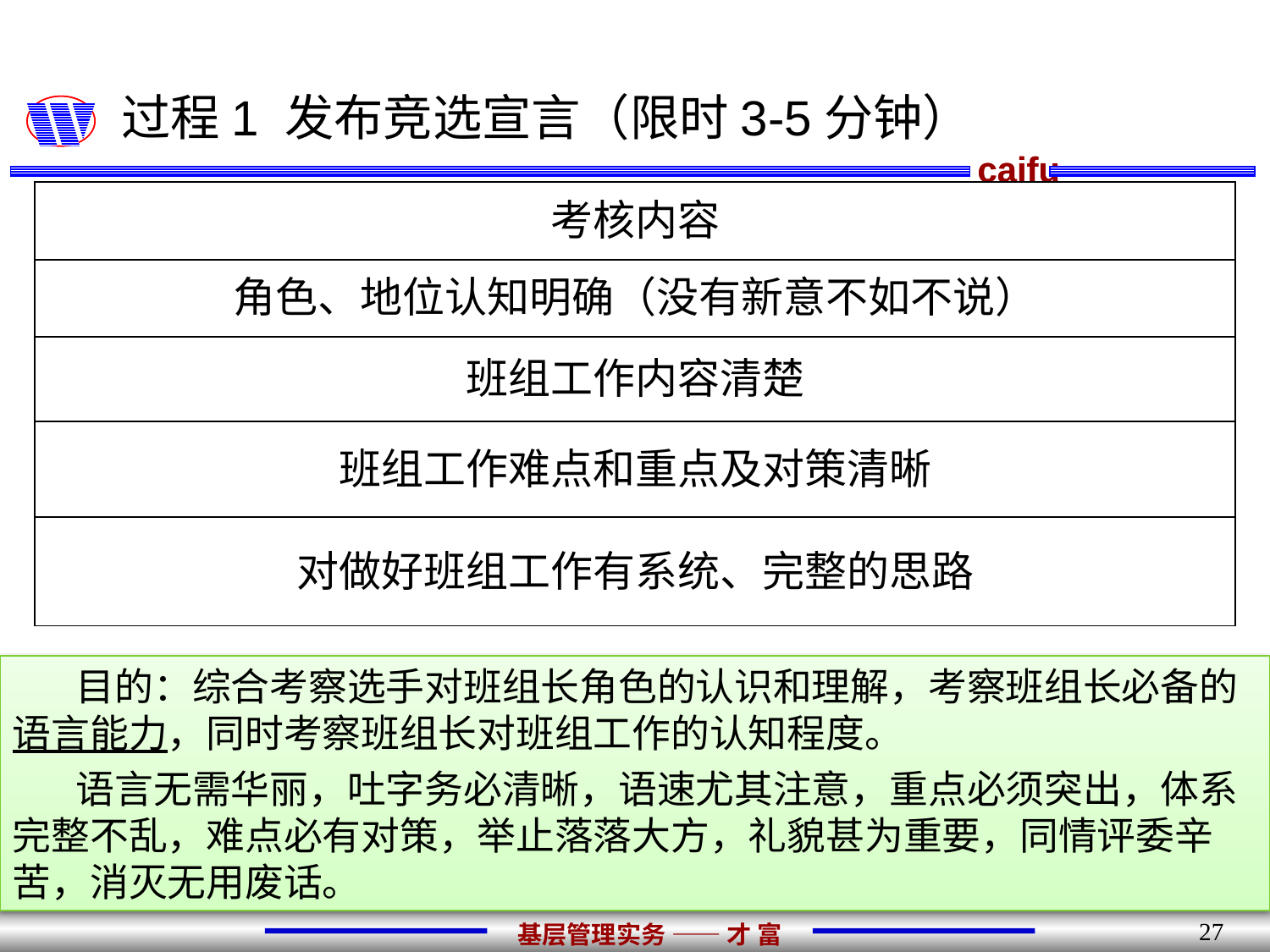

# 过程1 发布竞选宣言（限时3-5分钟）
| 考核内容 |
| --- |
| 角色、地位认知明确（没有新意不如不说） |
| 班组工作内容清楚 |
| 班组工作难点和重点及对策清晰 |
| 对做好班组工作有系统、完整的思路 |

目的：综合考察选手对班组长角色的认识和理解，考察班组长必备的语言能力，同时考察班组长对班组工作的认知程度。
语言无需华丽，吐字务必清晰，语速尤其注意，重点必须突出，体系完整不乱，难点必有对策，举止落落大方，礼貌甚为重要，同情评委辛苦，消灭无用废话。